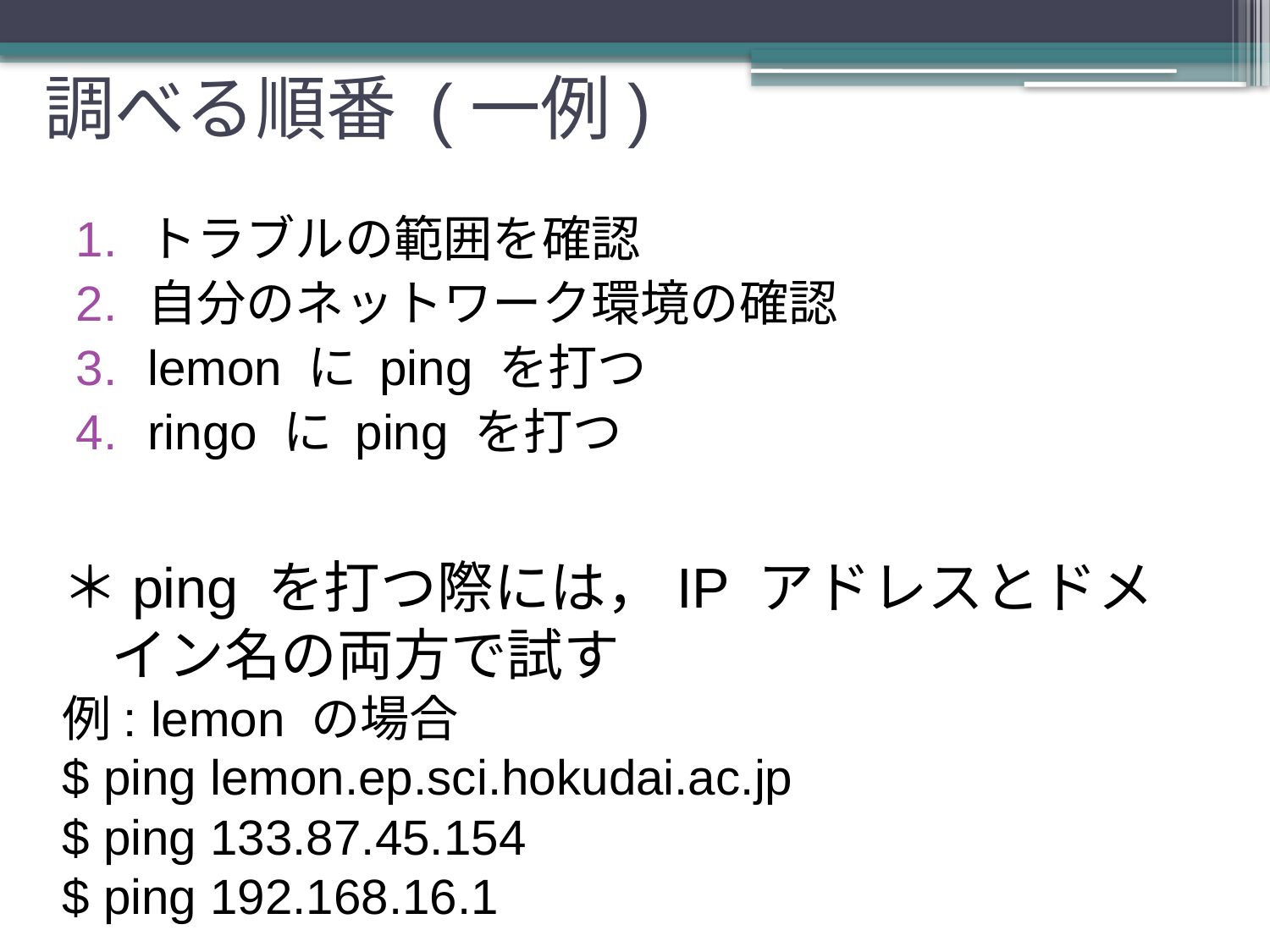

調べる順番 (一例)
トラブルの範囲を確認
自分のネットワーク環境の確認
lemon に ping を打つ
ringo に ping を打つ
＊ping を打つ際には，IP アドレスとドメイン名の両方で試す
例: lemon の場合
$ ping lemon.ep.sci.hokudai.ac.jp
$ ping 133.87.45.154
$ ping 192.168.16.1